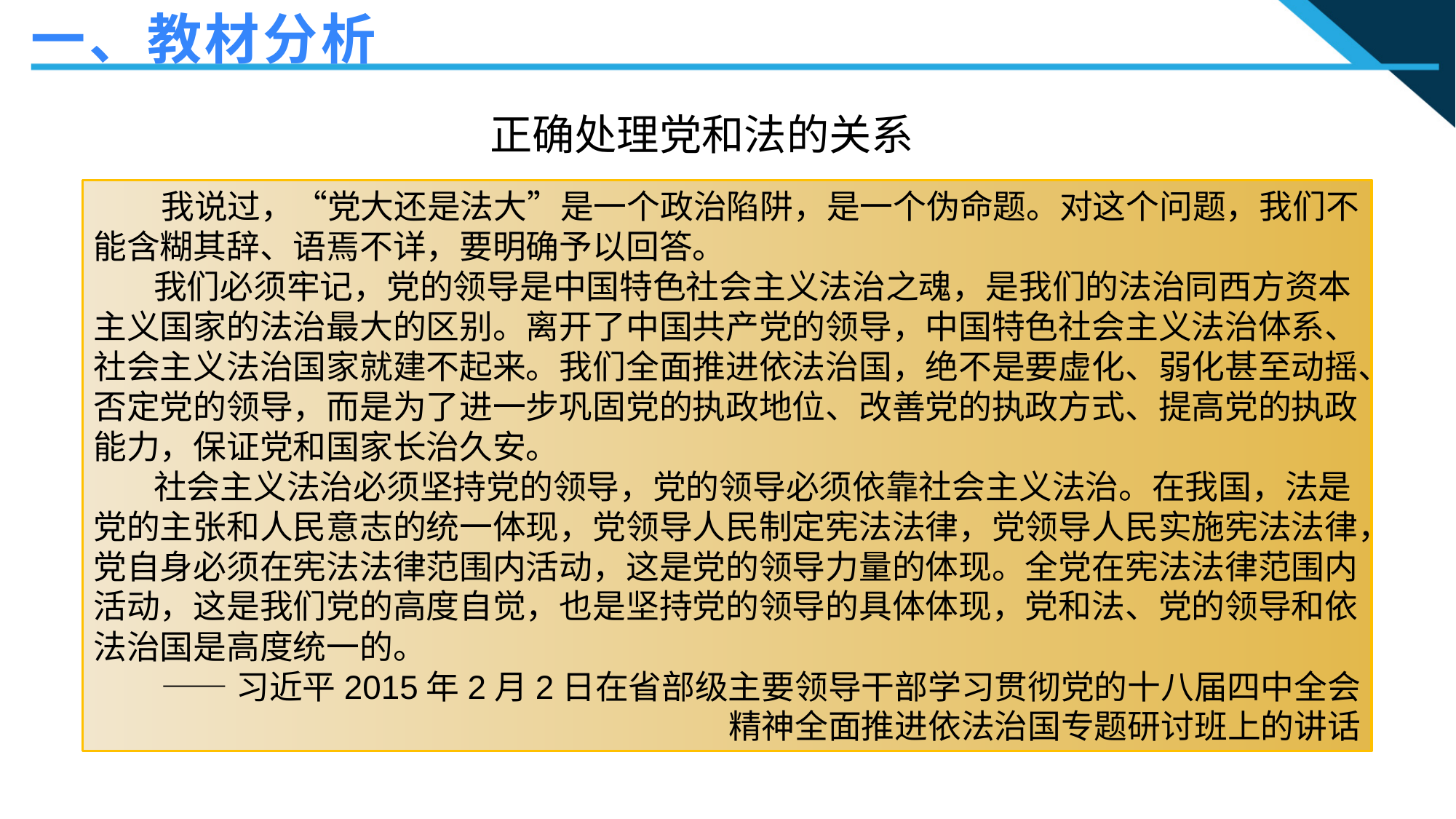

一、教材分析
正确处理党和法的关系
        我说过，“党大还是法大”是一个政治陷阱，是一个伪命题。对这个问题，我们不能含糊其辞、语焉不详，要明确予以回答。
       我们必须牢记，党的领导是中国特色社会主义法治之魂，是我们的法治同西方资本主义国家的法治最大的区别。离开了中国共产党的领导，中国特色社会主义法治体系、社会主义法治国家就建不起来。我们全面推进依法治国，绝不是要虚化、弱化甚至动摇、否定党的领导，而是为了进一步巩固党的执政地位、改善党的执政方式、提高党的执政能力，保证党和国家长治久安。
       社会主义法治必须坚持党的领导，党的领导必须依靠社会主义法治。在我国，法是党的主张和人民意志的统一体现，党领导人民制定宪法法律，党领导人民实施宪法法律，党自身必须在宪法法律范围内活动，这是党的领导力量的体现。全党在宪法法律范围内活动，这是我们党的高度自觉，也是坚持党的领导的具体体现，党和法、党的领导和依法治国是高度统一的。
         ——习近平2015年2月2日在省部级主要领导干部学习贯彻党的十八届四中全会精神全面推进依法治国专题研讨班上的讲话